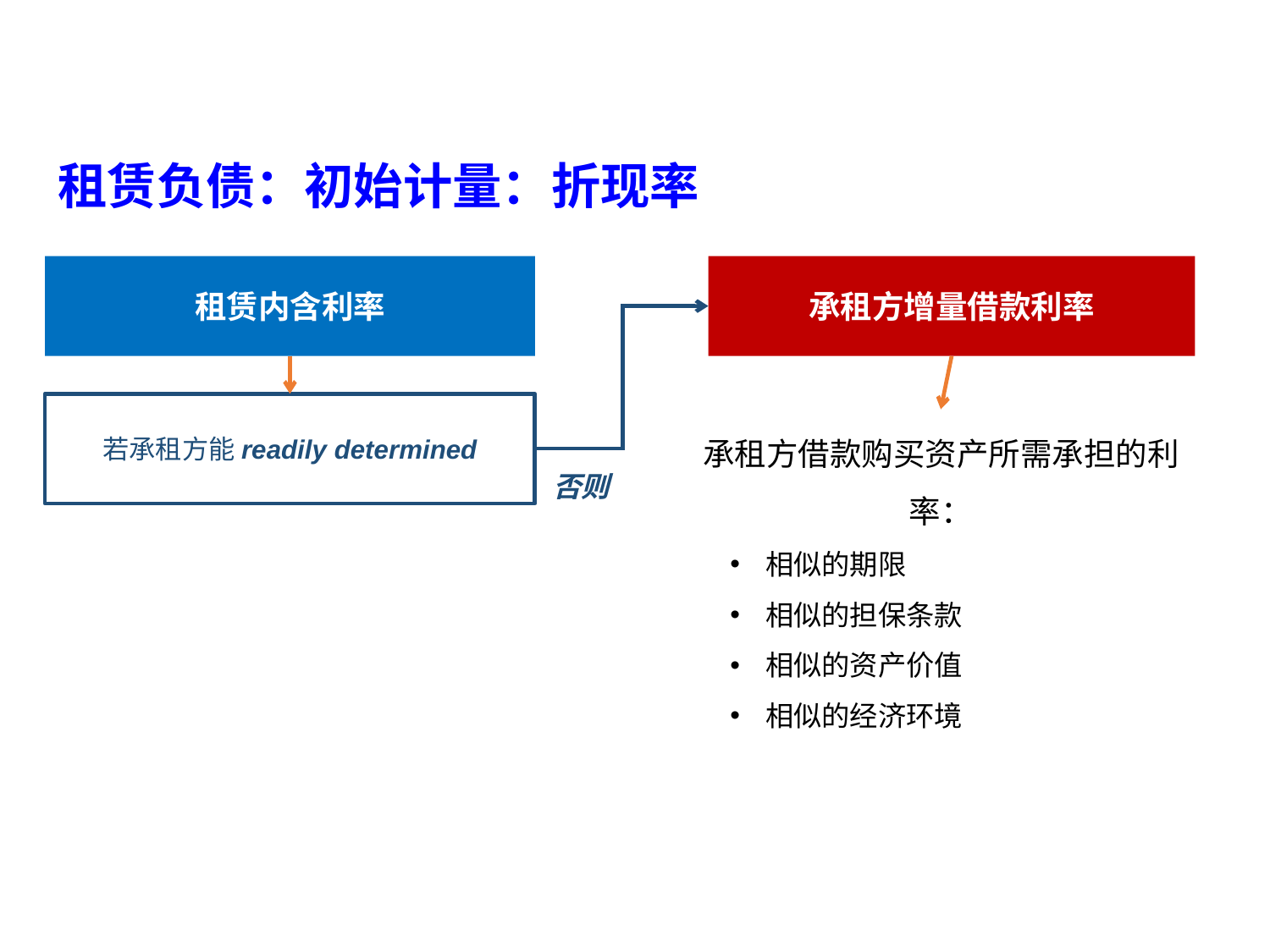

# 租赁负债：初始计量：折现率
租赁内含利率
承租方增量借款利率
若承租方能readily determined
承租方借款购买资产所需承担的利率：
相似的期限
相似的担保条款
相似的资产价值
相似的经济环境

否则
98